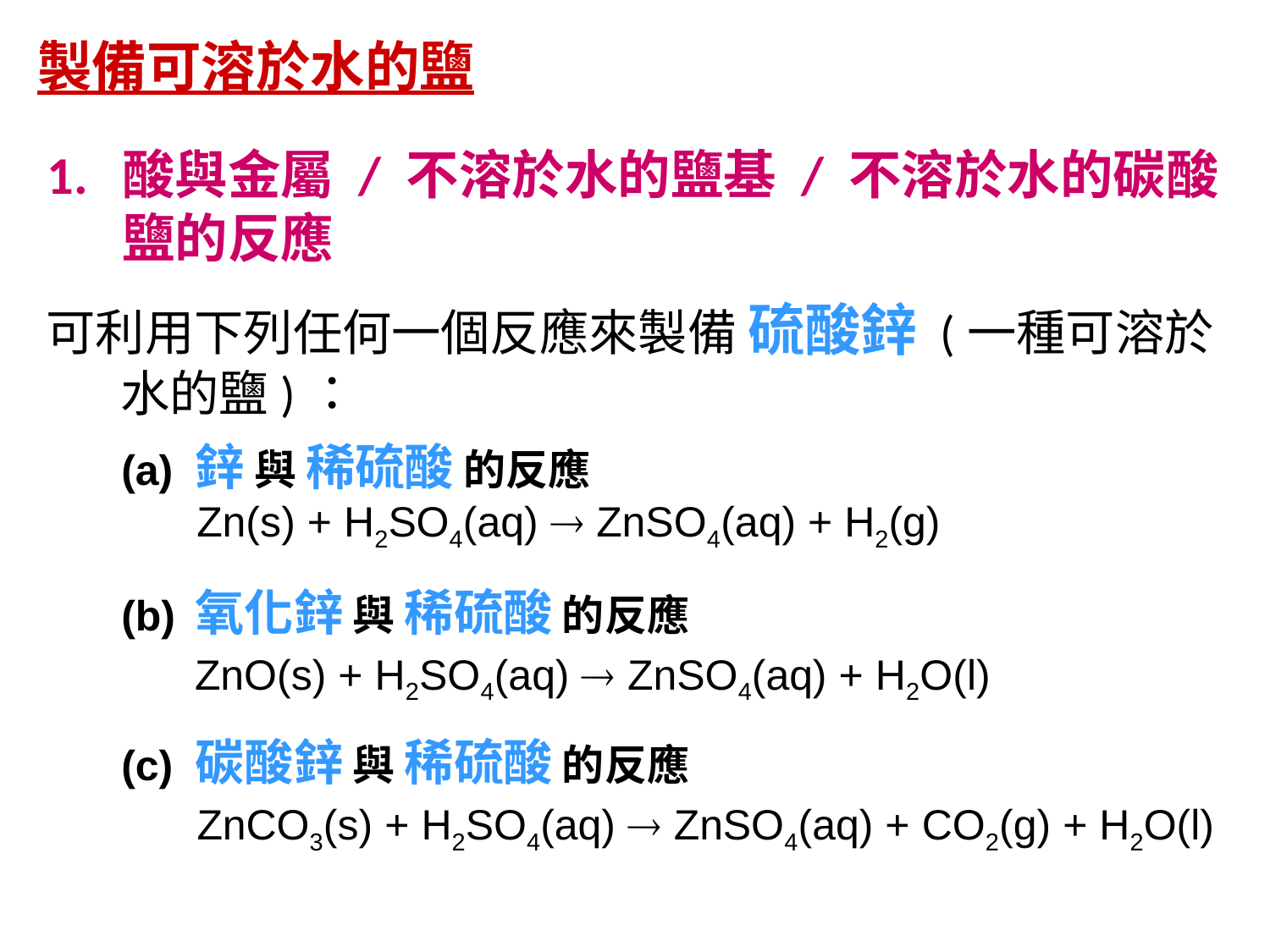

製備可溶於水的鹽
1. 	酸與金屬 / 不溶於水的鹽基 / 不溶於水的碳酸鹽的反應
可利用下列任何一個反應來製備 硫酸鋅 (一種可溶於水的鹽)：
(a)	鋅 與 稀硫酸 的反應
Zn(s) + H2SO4(aq) → ZnSO4(aq) + H2(g)
(b)	氧化鋅 與 稀硫酸 的反應
ZnO(s) + H2SO4(aq) → ZnSO4(aq) + H2O(l)
(c)	碳酸鋅 與 稀硫酸 的反應
ZnCO3(s) + H2SO4(aq) → ZnSO4(aq) + CO2(g) + H2O(l)